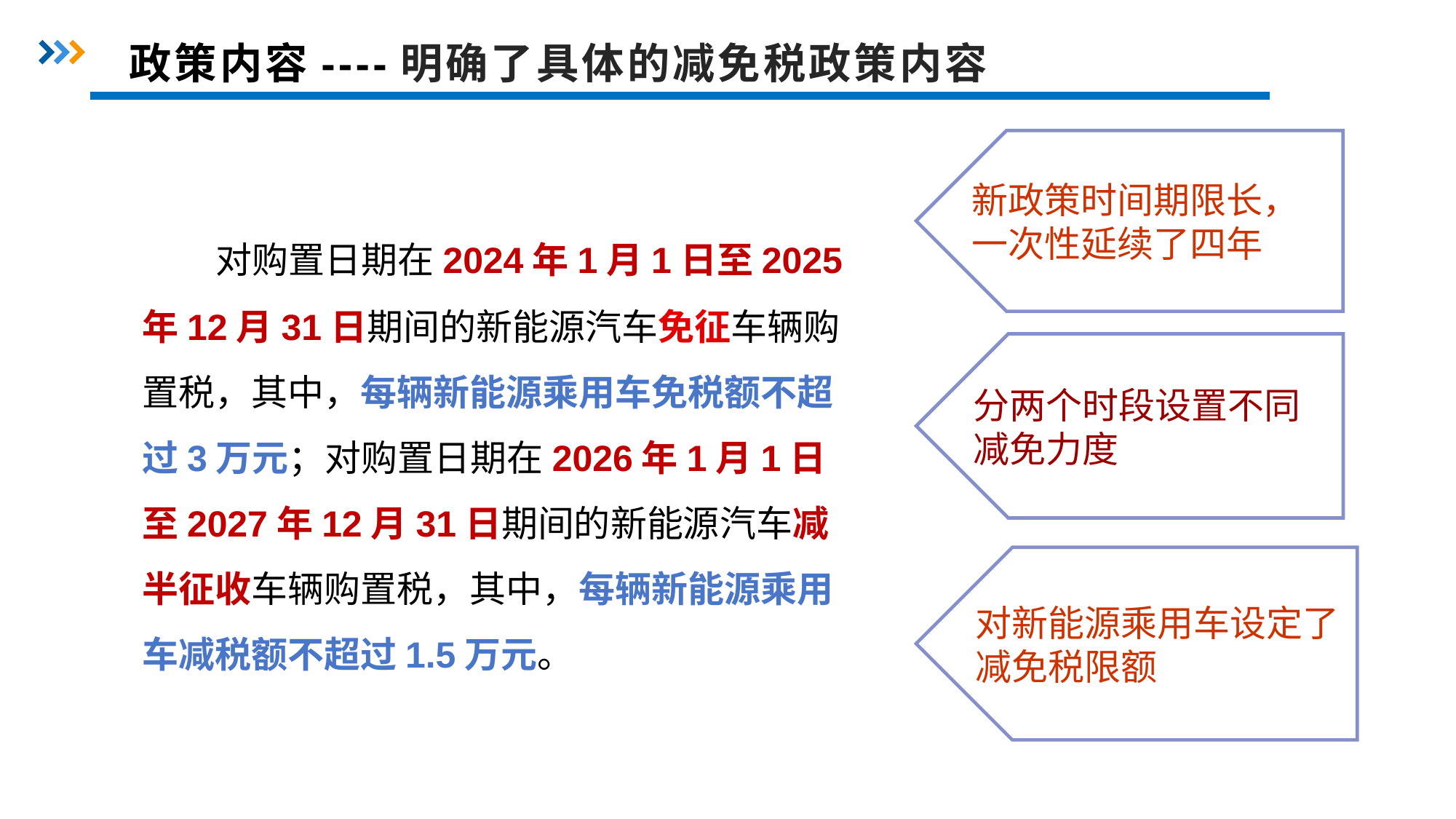

# 政策内容----明确了具体的减免税政策内容
新政策时间期限长，一次性延续了四年
       对购置日期在2024年1月1日至2025年12月31日期间的新能源汽车免征车辆购置税，其中，每辆新能源乘用车免税额不超过3万元；对购置日期在2026年1月1日至2027年12月31日期间的新能源汽车减半征收车辆购置税，其中，每辆新能源乘用车减税额不超过1.5万元。
分两个时段设置不同减免力度
对新能源乘用车设定了减免税限额